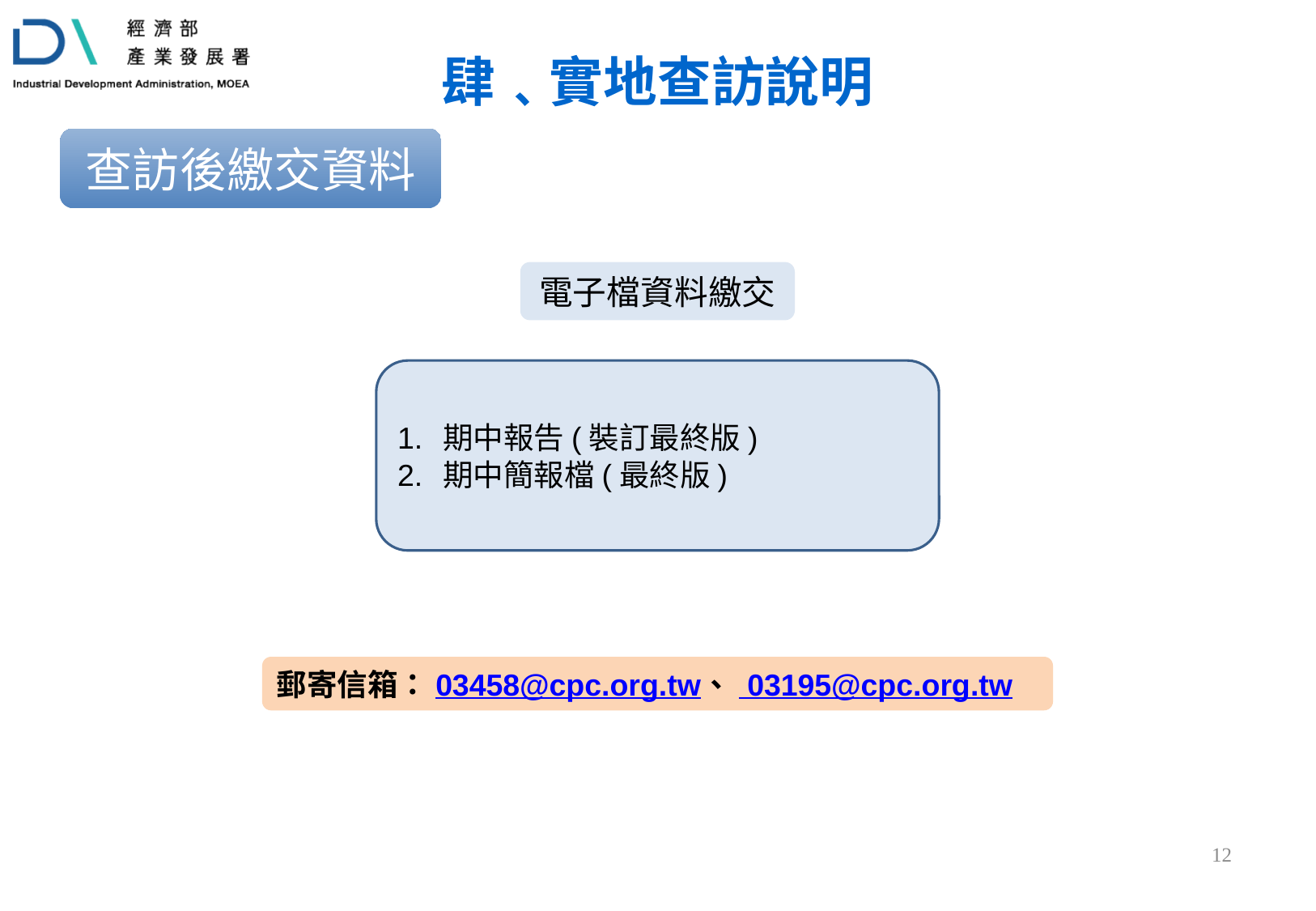

肆﹑實地查訪說明
查訪後繳交資料
電子檔資料繳交
期中報告(裝訂最終版)
期中簡報檔(最終版)
郵寄信箱：03458@cpc.org.tw、 03195@cpc.org.tw
12